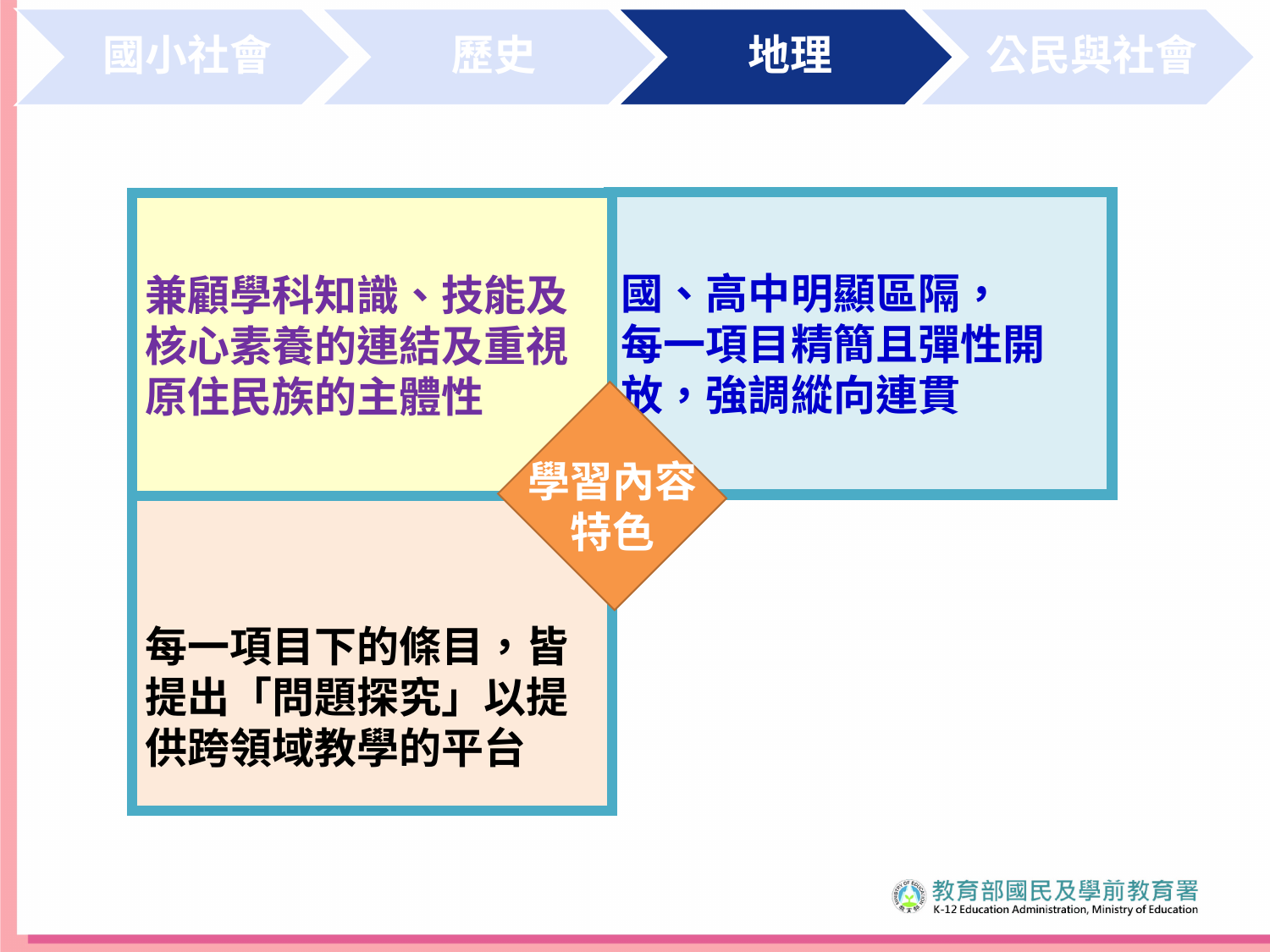

國小社會
歷史
地理
公民與社會
國、高中明顯區隔，
每一項目精簡且彈性開放，強調縱向連貫

兼顧學科知識、技能及核心素養的連結及重視原住民族的主體性

學習內容
特色

每一項目下的條目，皆提出「問題探究」以提供跨領域教學的平台